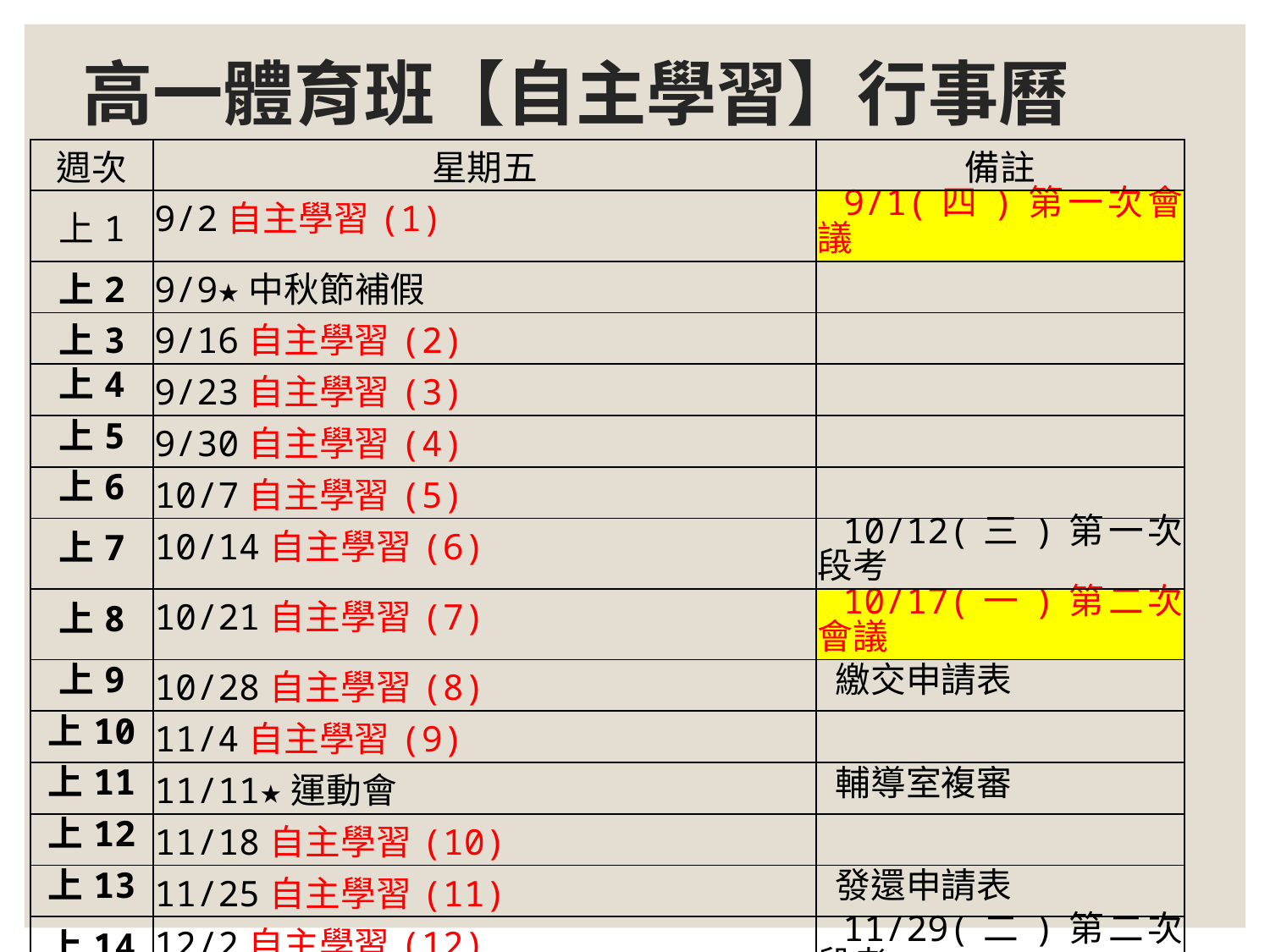

# 高一體育班【自主學習】行事曆
| 週次 | 星期五 | 備註 |
| --- | --- | --- |
| 上1 | 9/2自主學習(1) | 9/1(四)第一次會議 |
| 上2 | 9/9★中秋節補假 |  |
| 上3 | 9/16自主學習(2) |  |
| 上4 | 9/23自主學習(3) |  |
| 上5 | 9/30自主學習(4) |  |
| 上6 | 10/7自主學習(5) |  |
| 上7 | 10/14自主學習(6) | 10/12(三)第一次段考 |
| 上8 | 10/21自主學習(7) | 10/17(一)第二次會議 |
| 上9 | 10/28自主學習(8) | 繳交申請表 |
| 上10 | 11/4自主學習(9) |  |
| 上11 | 11/11★運動會 | 輔導室複審 |
| 上12 | 11/18自主學習(10) |  |
| 上13 | 11/25自主學習(11) | 發還申請表 |
| 上14 | 12/2自主學習(12) | 11/29(二)第二次段考 |